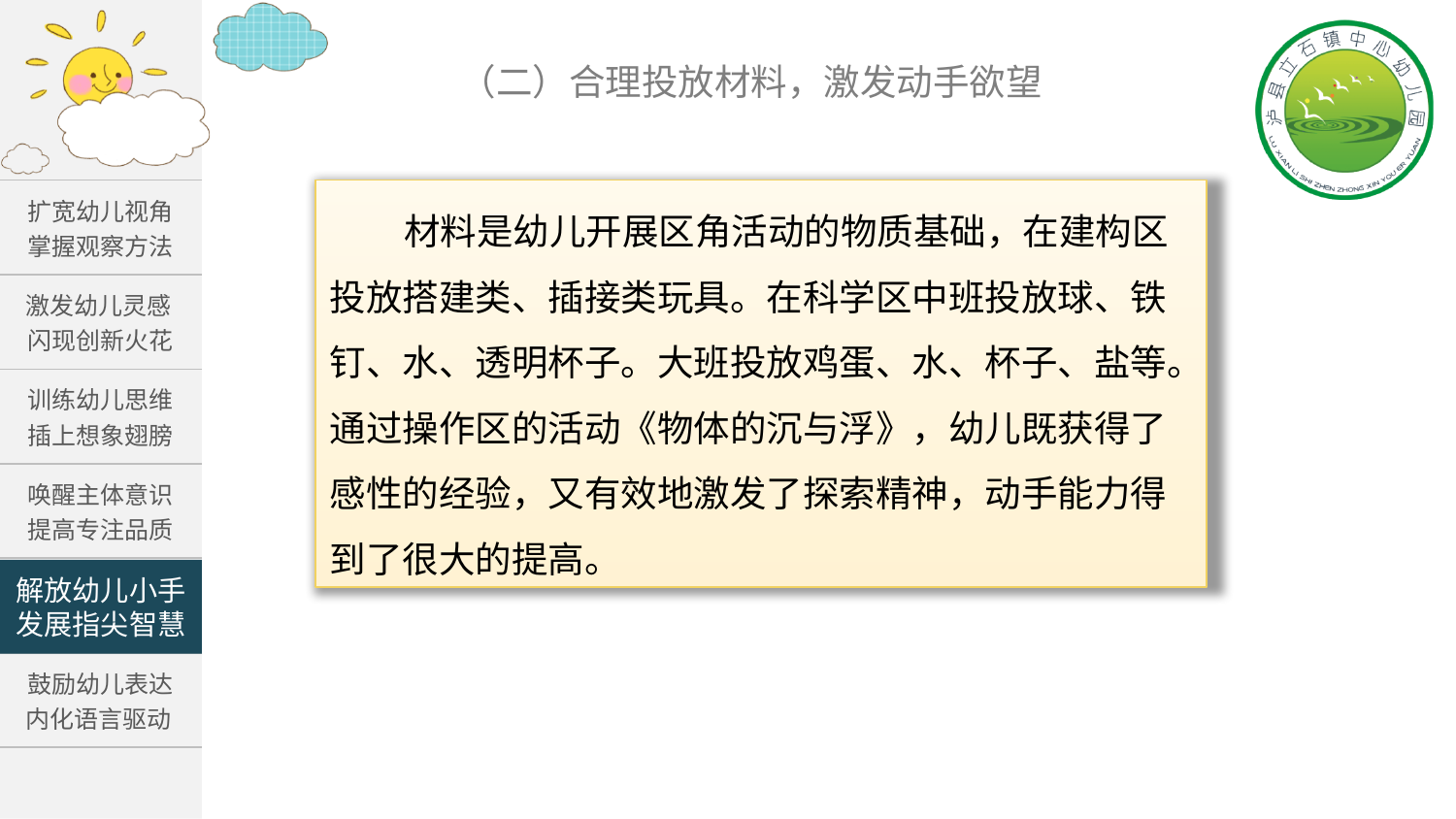

（二）合理投放材料，激发动手欲望
| 扩宽幼儿视角 掌握观察方法 |
| --- |
| 激发幼儿灵感 闪现创新火花 |
| 训练幼儿思维 插上想象翅膀 |
| 唤醒主体意识 提高专注品质 |
|  |
| 鼓励幼儿表达 内化语言驱动 |
        材料是幼儿开展区角活动的物质基础，在建构区投放搭建类、插接类玩具。在科学区中班投放球、铁钉、水、透明杯子。大班投放鸡蛋、水、杯子、盐等。通过操作区的活动《物体的沉与浮》，幼儿既获得了感性的经验，又有效地激发了探索精神，动手能力得到了很大的提高。
解放幼儿小手
发展指尖智慧